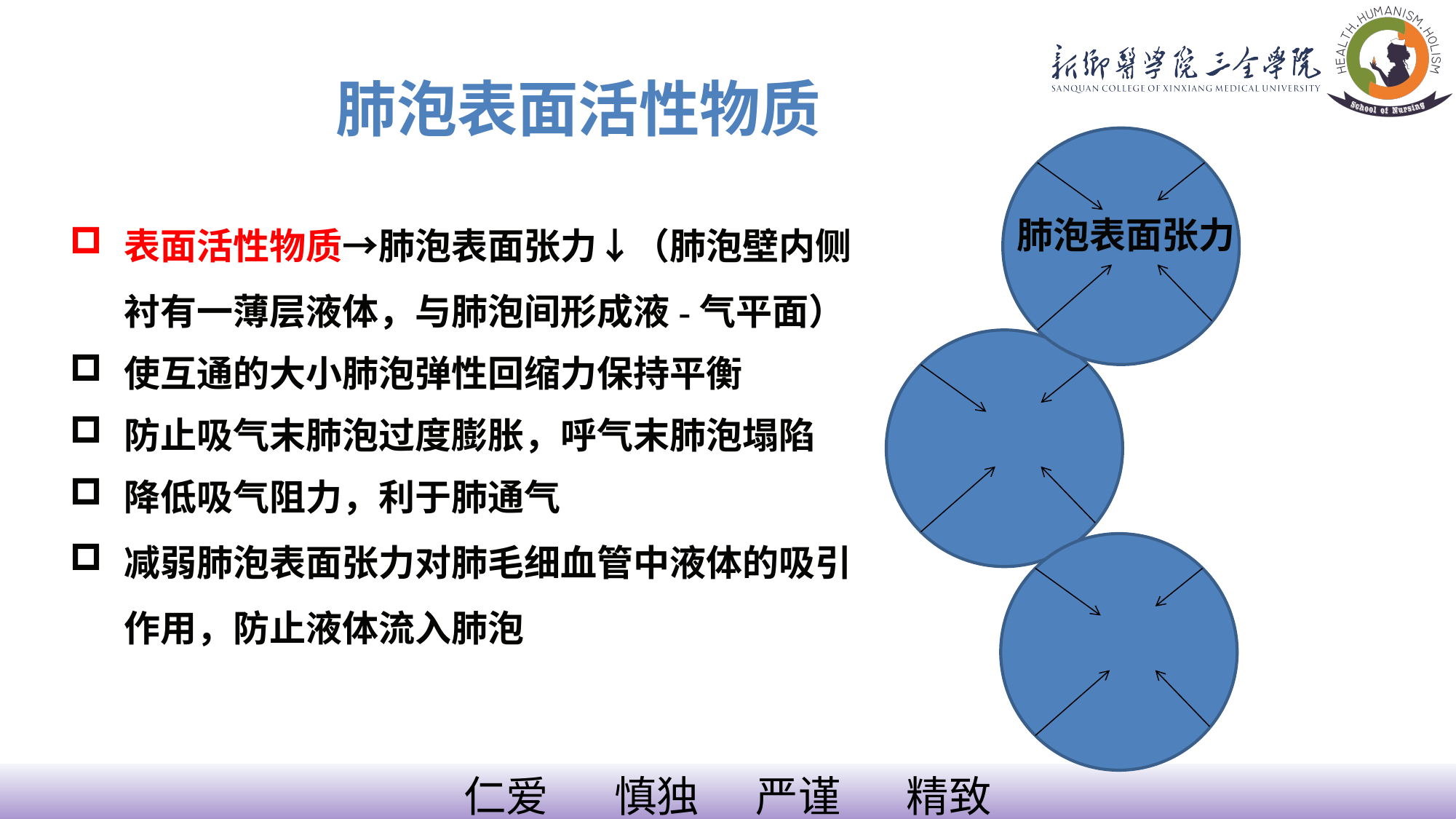

肺泡表面活性物质

 肺泡表面张力
表面活性物质→肺泡表面张力↓（肺泡壁内侧衬有一薄层液体，与肺泡间形成液-气平面）
使互通的大小肺泡弹性回缩力保持平衡
防止吸气末肺泡过度膨胀，呼气末肺泡塌陷
降低吸气阻力，利于肺通气
减弱肺泡表面张力对肺毛细血管中液体的吸引作用，防止液体流入肺泡